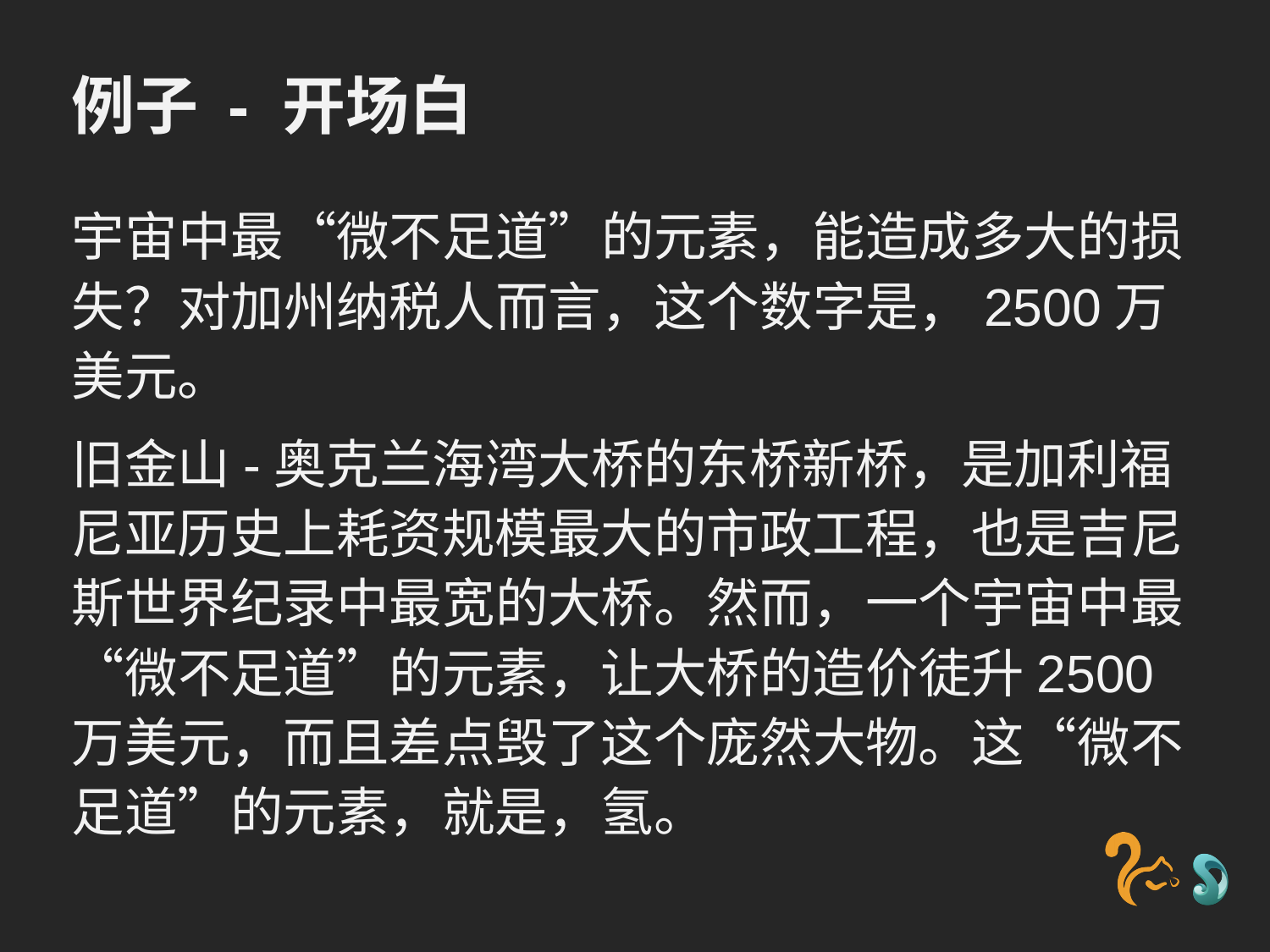

# 例子 - 开场白
宇宙中最“微不足道”的元素，能造成多大的损失？对加州纳税人而言，这个数字是，2500万美元。
旧金山-奥克兰海湾大桥的东桥新桥，是加利福尼亚历史上耗资规模最大的市政工程，也是吉尼斯世界纪录中最宽的大桥。然而，一个宇宙中最“微不足道”的元素，让大桥的造价徒升2500万美元，而且差点毁了这个庞然大物。这“微不足道”的元素，就是，氢。